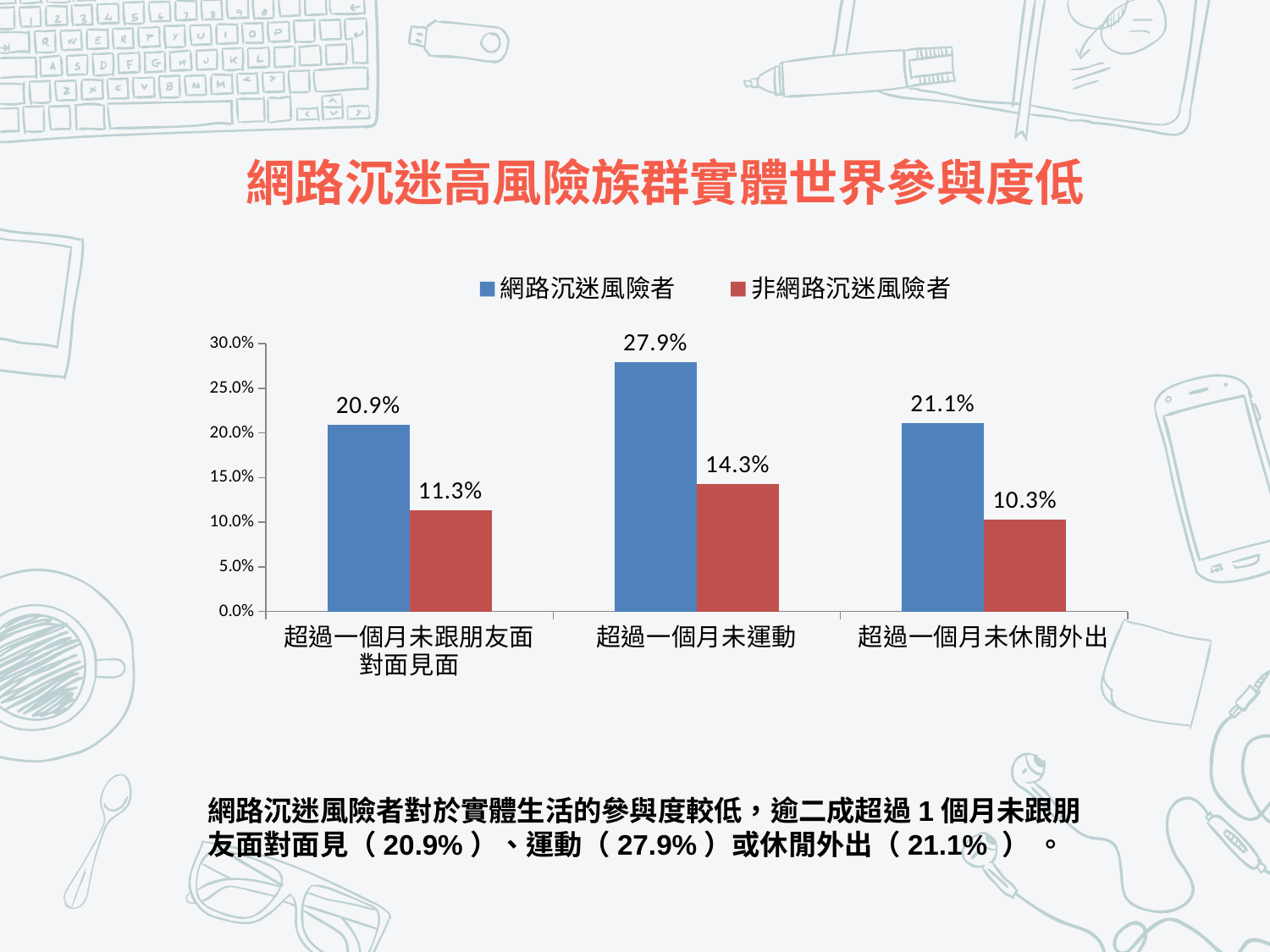

# 網路沉迷高風險族群實體世界參與度低

### Chart

| Category | 網路沉迷風險者 | 非網路沉迷風險者 |
|---|---|---|
| 超過一個月未跟朋友面對面見面 | 0.209 | 0.113 |
| 超過一個月未運動 | 0.279 | 0.143 |
| 超過一個月未休閒外出 | 0.211 | 0.103 |
網路沉迷風險者對於實體生活的參與度較低，逾二成超過1個月未跟朋友面對面見（20.9%）、運動（27.9%）或休閒外出（21.1% ） 。